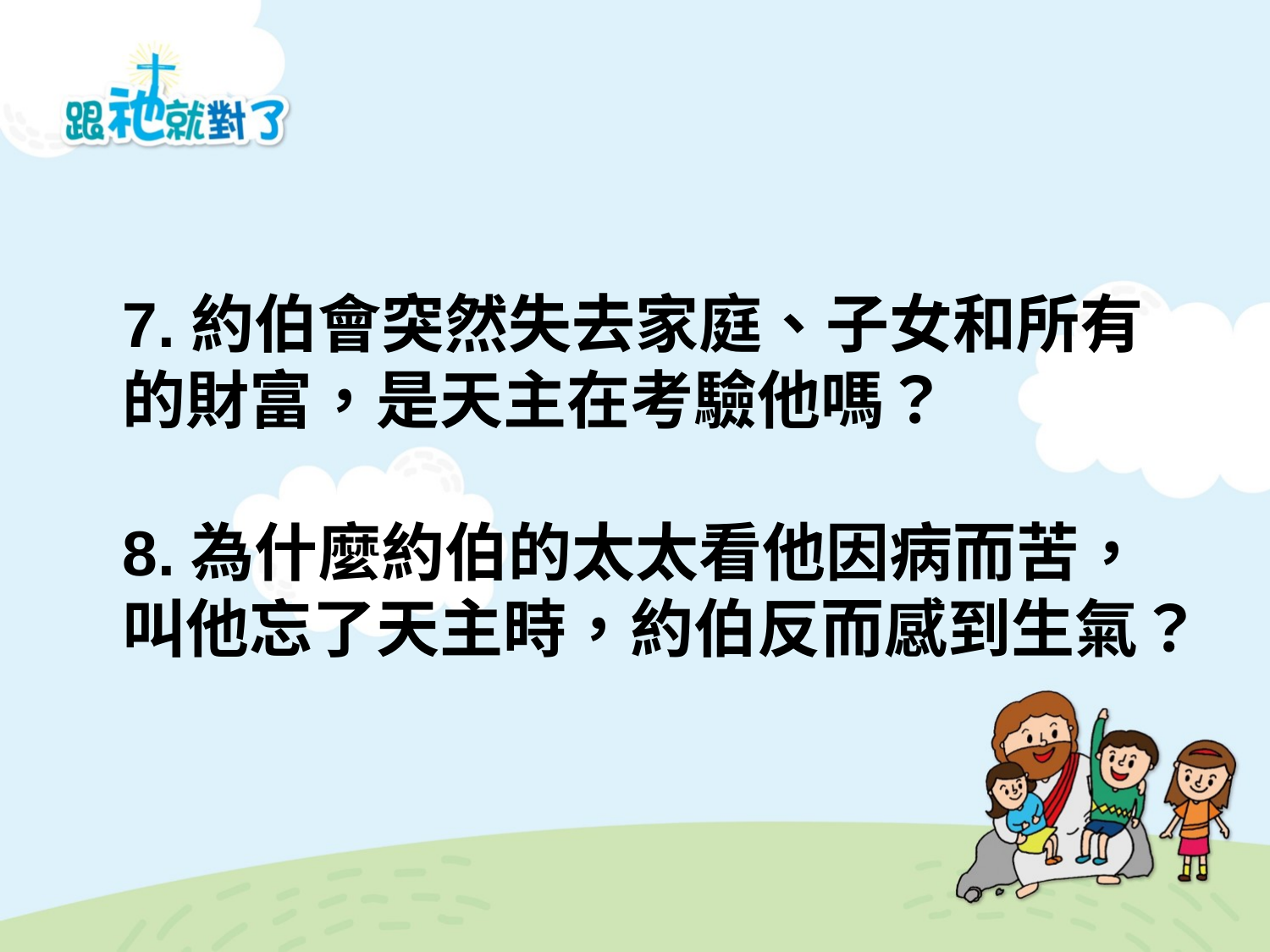

7.約伯會突然失去家庭、子女和所有的財富，是天主在考驗他嗎？

8.為什麼約伯的太太看他因病而苦，叫他忘了天主時，約伯反而感到生氣？